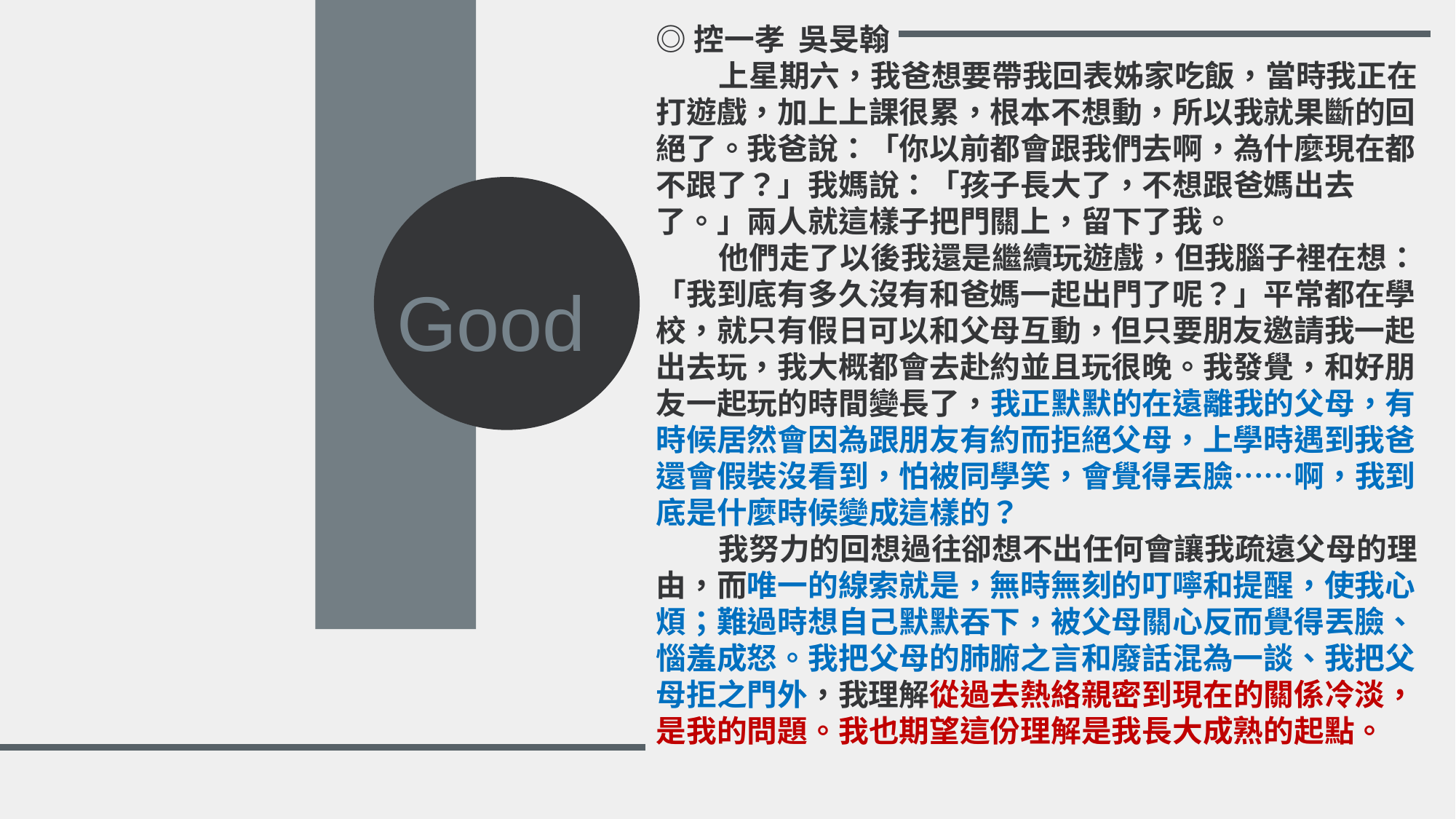

◎控一孝  吳旻翰
        上星期六，我爸想要帶我回表姊家吃飯，當時我正在打遊戲，加上上課很累，根本不想動，所以我就果斷的回絕了。我爸說：「你以前都會跟我們去啊，為什麼現在都不跟了？」我媽說：「孩子長大了，不想跟爸媽出去了。」兩人就這樣子把門關上，留下了我。
        他們走了以後我還是繼續玩遊戲，但我腦子裡在想：「我到底有多久沒有和爸媽一起出門了呢？」平常都在學校，就只有假日可以和父母互動，但只要朋友邀請我一起出去玩，我大概都會去赴約並且玩很晚。我發覺，和好朋友一起玩的時間變長了，我正默默的在遠離我的父母，有時候居然會因為跟朋友有約而拒絕父母，上學時遇到我爸還會假裝沒看到，怕被同學笑，會覺得丟臉……啊，我到底是什麼時候變成這樣的？
        我努力的回想過往卻想不出任何會讓我疏遠父母的理由，而唯一的線索就是，無時無刻的叮嚀和提醒，使我心煩；難過時想自己默默吞下，被父母關心反而覺得丟臉、惱羞成怒。我把父母的肺腑之言和廢話混為一談、我把父母拒之門外，我理解從過去熱絡親密到現在的關係冷淡，是我的問題。我也期望這份理解是我長大成熟的起點。
Good